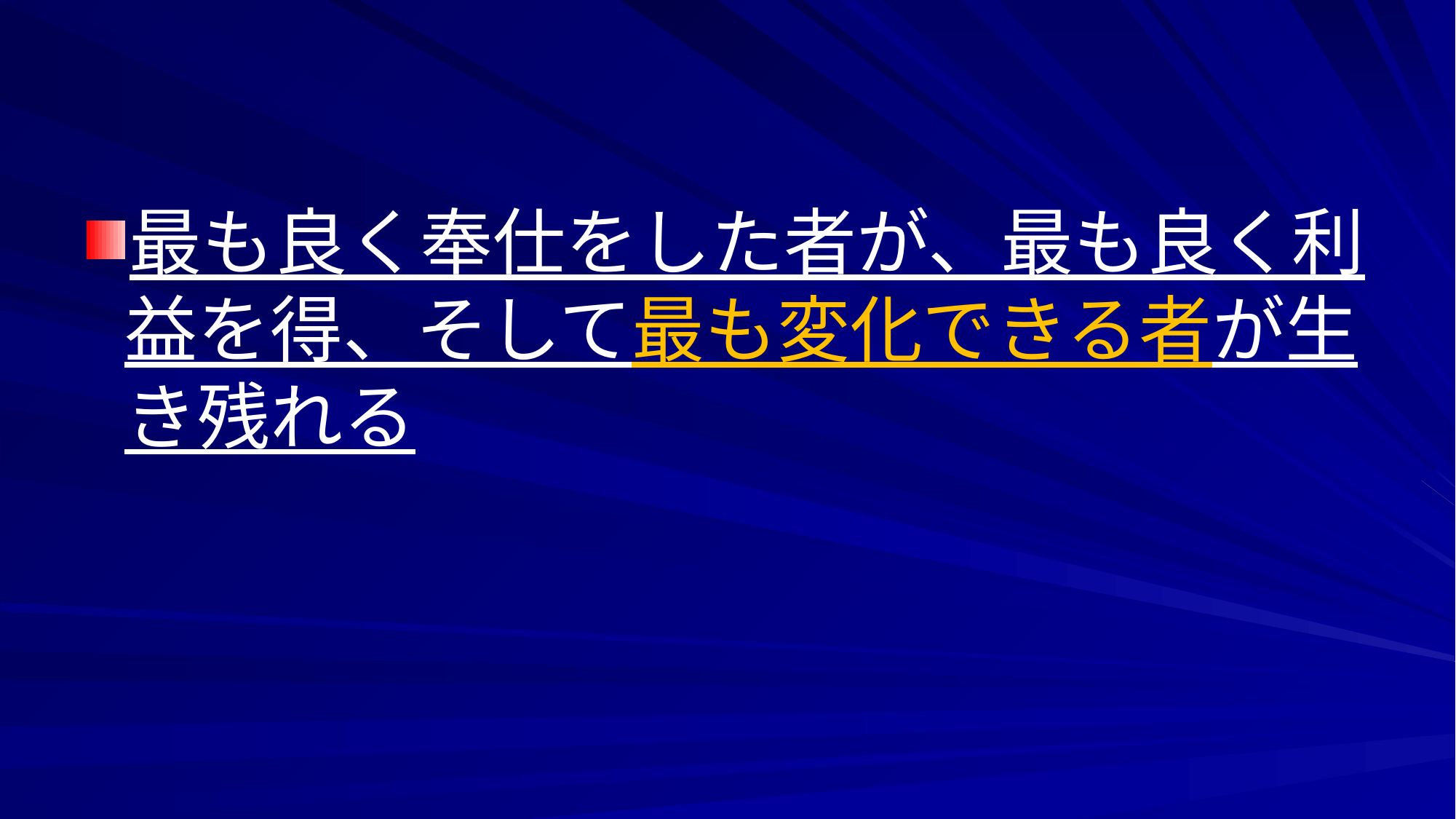

#
最も良く奉仕をした者が、最も良く利益を得、そして最も変化できる者が生き残れる